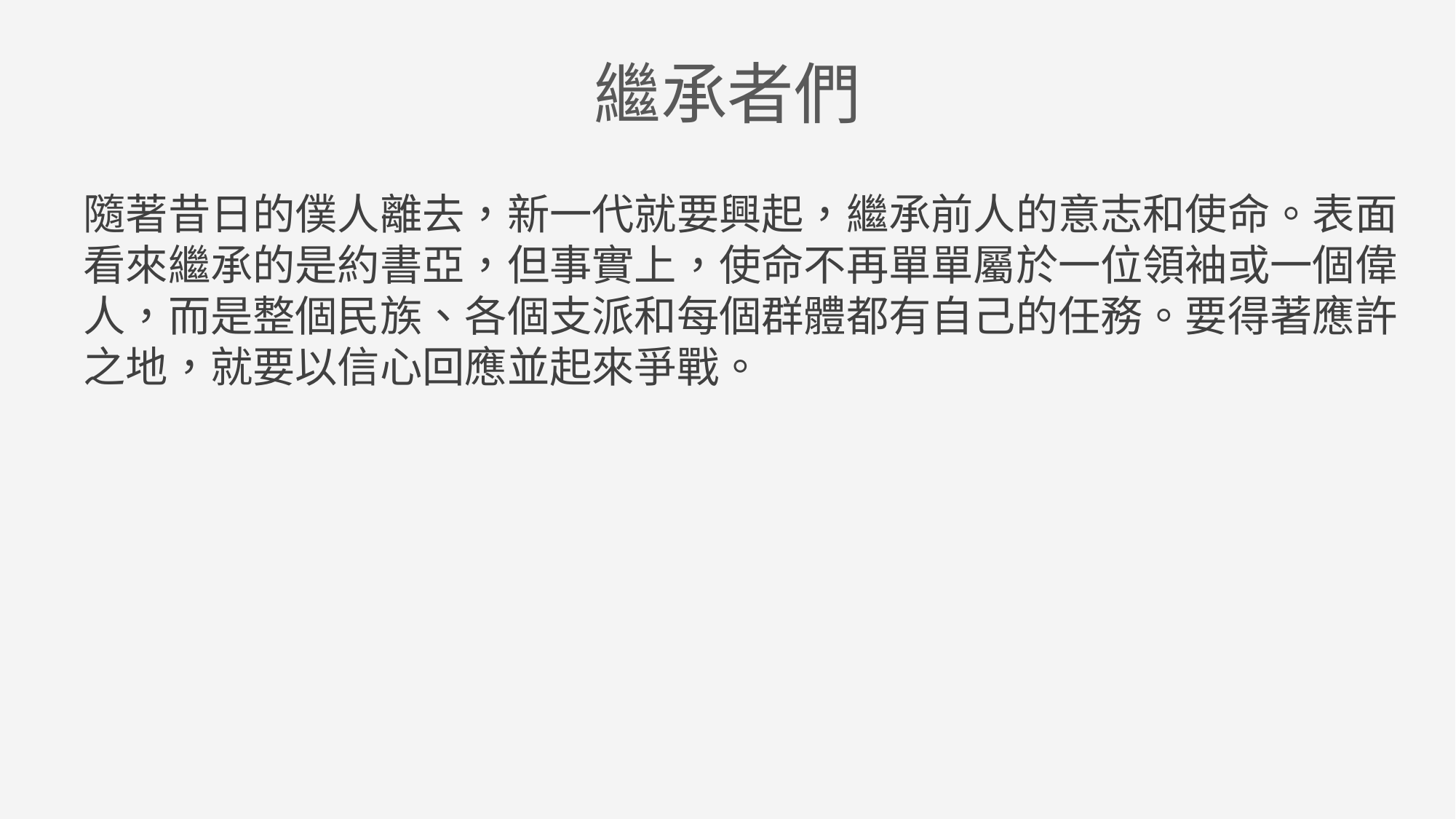

繼承者們
隨著昔日的僕人離去，新一代就要興起，繼承前人的意志和使命。表面看來繼承的是約書亞，但事實上，使命不再單單屬於一位領袖或一個偉人，而是整個民族、各個支派和每個群體都有自己的任務。要得著應許之地，就要以信心回應並起來爭戰。